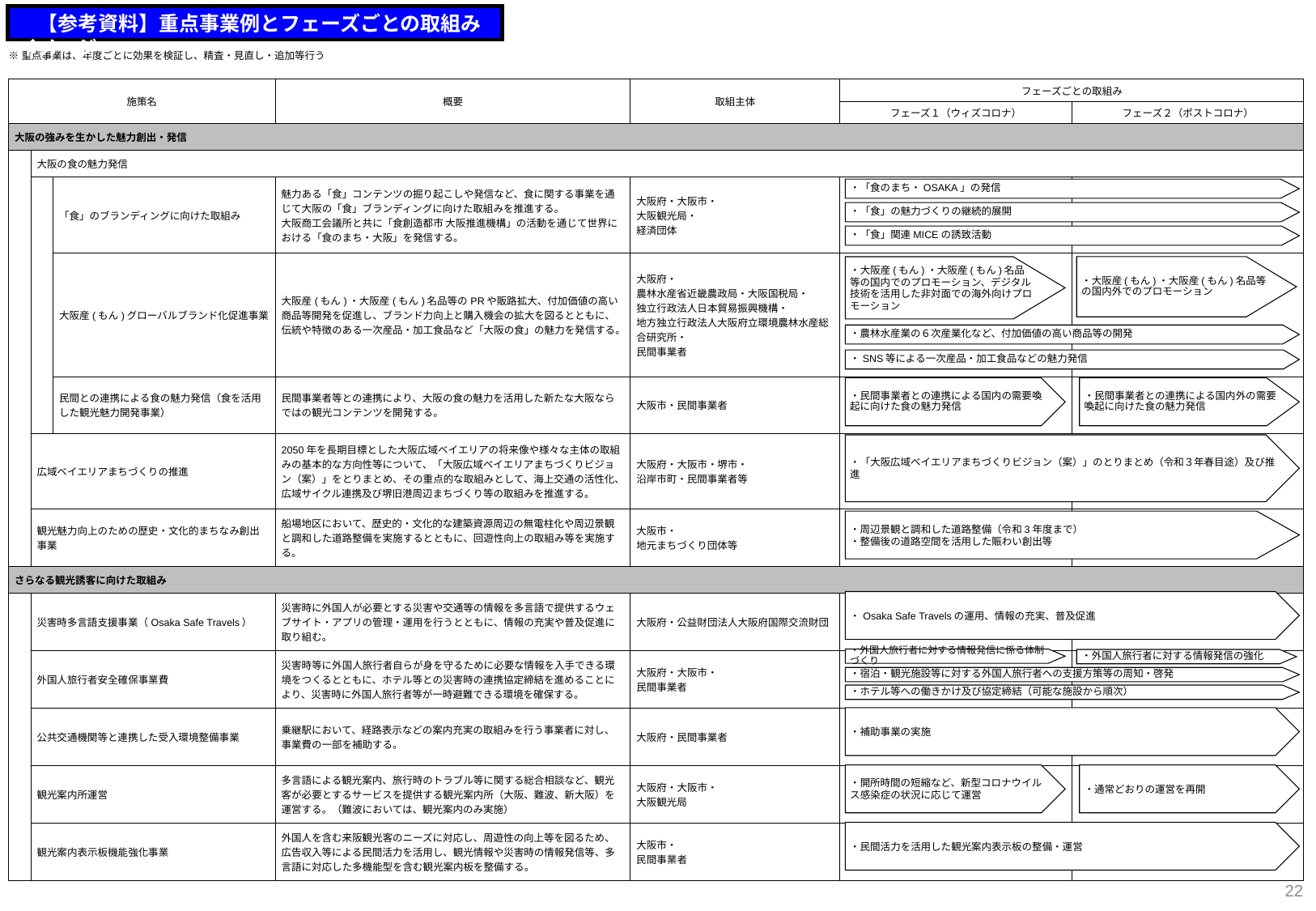

【参考資料】重点事業例とフェーズごとの取組みイメージ
|  |  |  |  |  |  |  |
| --- | --- | --- | --- | --- | --- | --- |
| ※重点事業は、年度ごとに効果を検証し、精査・見直し・追加等行う |  |  |  |  |  |  |
| 施策名 |  |  | 概要 | 取組主体 | フェーズごとの取組み |  |
|  |  |  |  |  | フェーズ１（ウィズコロナ） | フェーズ２（ポストコロナ） |
| 大阪の強みを生かした魅力創出・発信 |  |  |  |  |  |  |
|  | 大阪の食の魅力発信 |  |  |  |  |  |
|  |  | 「食」のブランディングに向けた取組み | 魅力ある「食」コンテンツの掘り起こしや発信など、食に関する事業を通じて大阪の「食」ブランディングに向けた取組みを推進する。 大阪商工会議所と共に「食創造都市 大阪推進機構」の活動を通じて世界における「食のまち・大阪」を発信する。 | 大阪府・大阪市・ 大阪観光局・ 経済団体 |  |  |
|  |  | 大阪産(もん)グローバルブランド化促進事業 | 大阪産(もん)・大阪産(もん)名品等のPRや販路拡大、付加価値の高い商品等開発を促進し、ブランド力向上と購入機会の拡大を図るとともに、伝統や特徴のある一次産品・加工食品など「大阪の食」の魅力を発信する。 | 大阪府・ 農林水産省近畿農政局・大阪国税局・ 独立行政法人日本貿易振興機構・ 地方独立行政法人大阪府立環境農林水産総合研究所・ 民間事業者 |  |  |
|  |  | 民間との連携による食の魅力発信（食を活用した観光魅力開発事業） | 民間事業者等との連携により、大阪の食の魅力を活用した新たな大阪ならではの観光コンテンツを開発する。 | 大阪市・民間事業者 |  |  |
|  | 広域ベイエリアまちづくりの推進 |  | 2050年を⻑期⽬標とした⼤阪広域ベイエリアの将来像や様々な主体の取組みの基本的な方向性等について、「大阪広域ベイエリアまちづくりビジョン（案）」をとりまとめ、その重点的な取組みとして、海上交通の活性化、広域サイクル連携及び堺旧港周辺まちづくり等の取組みを推進する。 | 大阪府・大阪市・堺市・ 沿岸市町・民間事業者等 |  |  |
|  | 観光魅力向上のための歴史・文化的まちなみ創出事業 |  | 船場地区において、歴史的・文化的な建築資源周辺の無電柱化や周辺景観と調和した道路整備を実施するとともに、回遊性向上の取組み等を実施する。 | 大阪市・ 地元まちづくり団体等 |  |  |
| さらなる観光誘客に向けた取組み |  |  |  |  |  |  |
|  | 災害時多言語支援事業（Osaka Safe Travels） |  | 災害時に外国人が必要とする災害や交通等の情報を多言語で提供するウェブサイト・アプリの管理・運用を行うとともに、情報の充実や普及促進に取り組む。 | 大阪府・公益財団法人大阪府国際交流財団 |  |  |
|  | 外国人旅行者安全確保事業費 |  | 災害時等に外国人旅行者自らが身を守るために必要な情報を入手できる環境をつくるとともに、ホテル等との災害時の連携協定締結を進めることにより、災害時に外国人旅行者等が一時避難できる環境を確保する。 | 大阪府・大阪市・ 民間事業者 |  |  |
|  | 公共交通機関等と連携した受入環境整備事業 |  | 乗継駅において、経路表示などの案内充実の取組みを行う事業者に対し、事業費の一部を補助する。 | 大阪府・民間事業者 |  |  |
|  | 観光案内所運営 |  | 多言語による観光案内、旅行時のトラブル等に関する総合相談など、観光客が必要とするサービスを提供する観光案内所（大阪、難波、新大阪）を運営する。（難波においては、観光案内のみ実施） | 大阪府・大阪市・ 大阪観光局 |  |  |
|  | 観光案内表示板機能強化事業 |  | 外国人を含む来阪観光客のニーズに対応し、周遊性の向上等を図るため、広告収入等による民間活力を活用し、観光情報や災害時の情報発信等、多言語に対応した多機能型を含む観光案内板を整備する。 | 大阪市・ 民間事業者 |  |  |
・「食のまち・OSAKA」の発信
・「食」の魅力づくりの継続的展開
・「食」関連MICEの誘致活動
・大阪産(もん)・大阪産(もん)名品等の国内外でのプロモーション
・大阪産(もん)・大阪産(もん)名品等の国内でのプロモーション、デジタル技術を活用した非対面での海外向けプロモーション
・農林水産業の６次産業化など、付加価値の高い商品等の開発
・SNS等による一次産品・加工食品などの魅力発信
・民間事業者との連携による国内の需要喚起に向けた食の魅力発信
・民間事業者との連携による国内外の需要喚起に向けた食の魅力発信
・「大阪広域ベイエリアまちづくりビジョン（案）」のとりまとめ（令和３年春目途）及び推進
・周辺景観と調和した道路整備（令和3年度まで）
・整備後の道路空間を活用した賑わい創出等
・Osaka Safe Travelsの運用、情報の充実、普及促進
・外国人旅行者に対する情報発信に係る体制づくり
・外国人旅行者に対する情報発信の強化
・宿泊・観光施設等に対する外国人旅行者への支援方策等の周知・啓発
・ホテル等への働きかけ及び協定締結（可能な施設から順次）
・補助事業の実施
・開所時間の短縮など、新型コロナウイルス感染症の状況に応じて運営
・通常どおりの運営を再開
・民間活力を活用した観光案内表示板の整備・運営
22